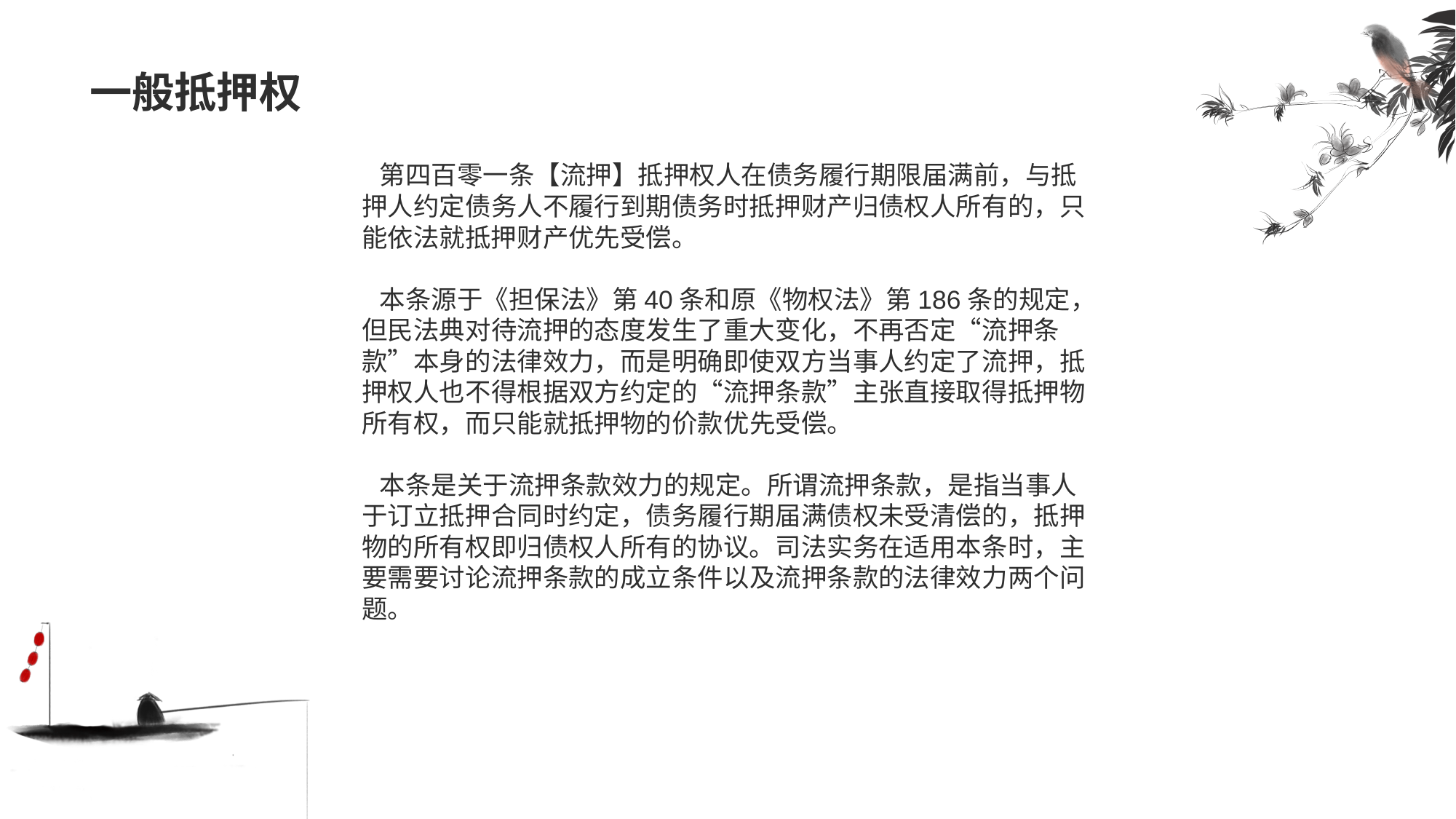

# 一般抵押权

  第四百零一条【流押】抵押权人在债务履行期限届满前，与抵押人约定债务人不履行到期债务时抵押财产归债权人所有的，只能依法就抵押财产优先受偿。

  本条源于《担保法》第40条和原《物权法》第186条的规定，但民法典对待流押的态度发生了重大变化，不再否定“流押条款”本身的法律效力，而是明确即使双方当事人约定了流押，抵押权人也不得根据双方约定的“流押条款”主张直接取得抵押物所有权，而只能就抵押物的价款优先受偿。

  本条是关于流押条款效力的规定。所谓流押条款，是指当事人于订立抵押合同时约定，债务履行期届满债权未受清偿的，抵押物的所有权即归债权人所有的协议。司法实务在适用本条时，主要需要讨论流押条款的成立条件以及流押条款的法律效力两个问题。
108